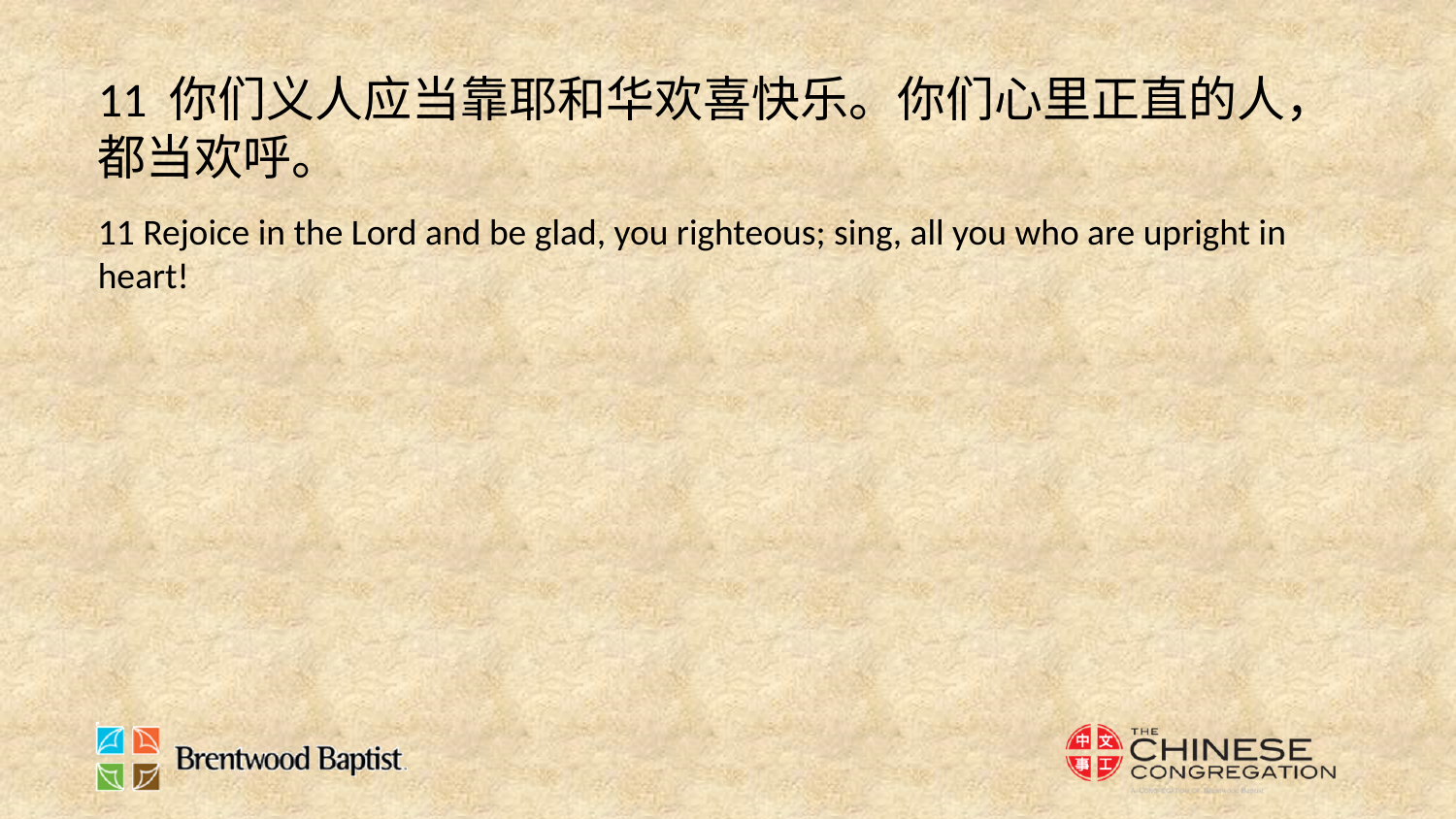

11 你们义人应当靠耶和华欢喜快乐。你们心里正直的人，都当欢呼。

11 Rejoice in the Lord and be glad, you righteous; sing, all you who are upright in heart!